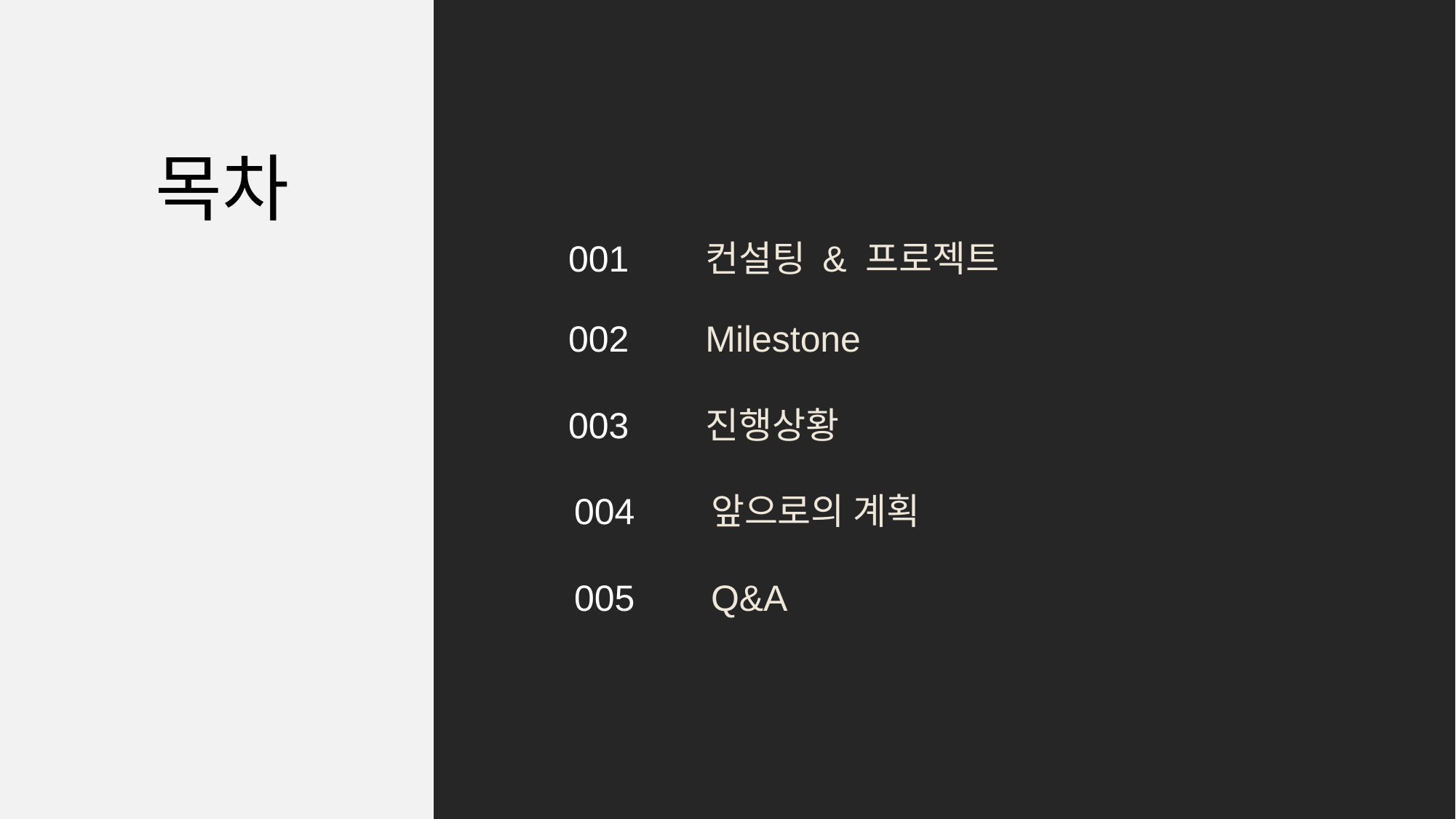

목차
001
컨설팅 & 프로젝트
Milestone
002
003
진행상황
앞으로의 계획
004
Q&A
005